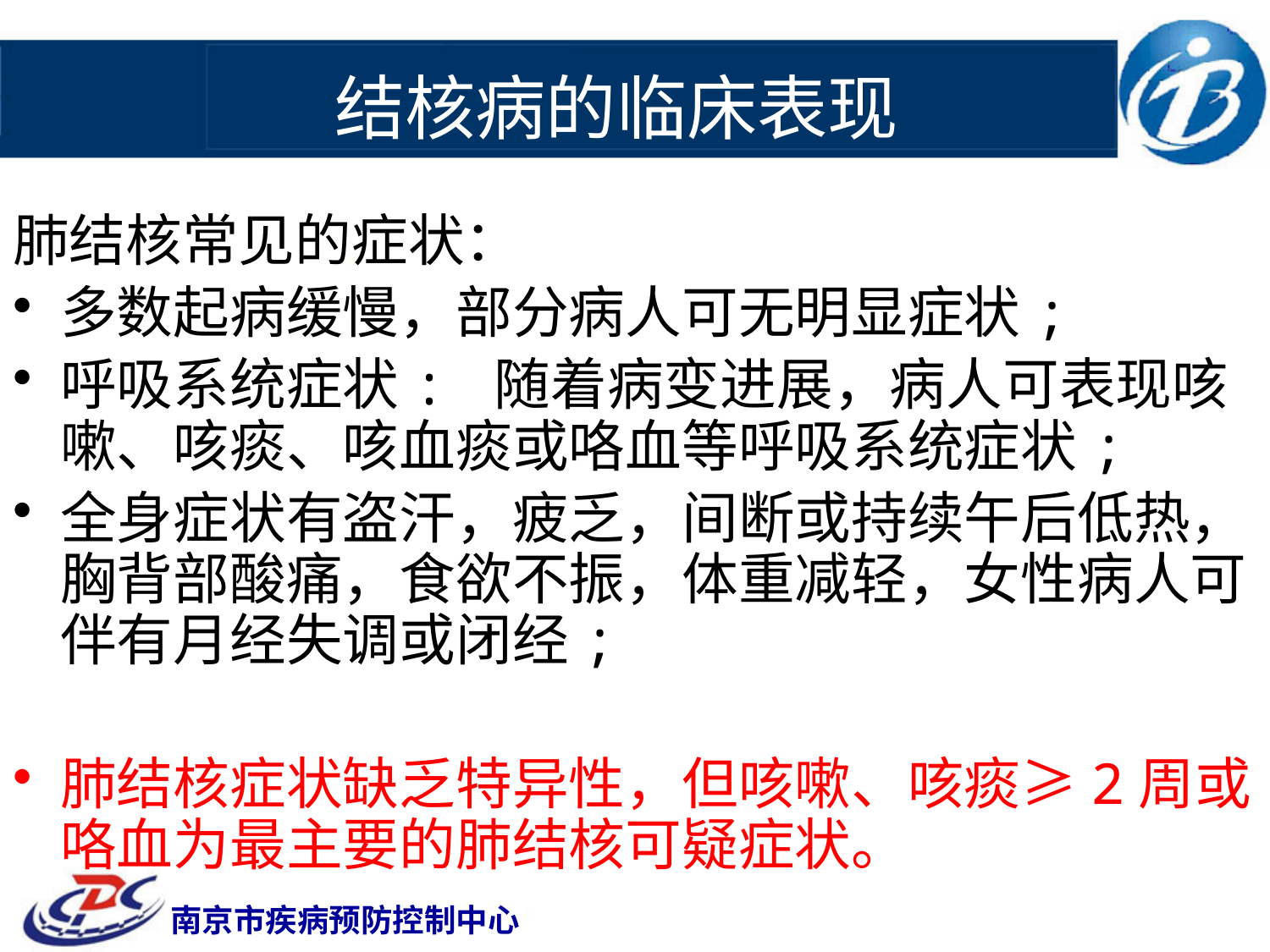

# 结核病的临床表现
肺结核常见的症状：
多数起病缓慢，部分病人可无明显症状;
呼吸系统症状: 随着病变进展，病人可表现咳嗽、咳痰、咳血痰或咯血等呼吸系统症状;
全身症状有盗汗，疲乏，间断或持续午后低热，胸背部酸痛，食欲不振，体重减轻，女性病人可伴有月经失调或闭经;

肺结核症状缺乏特异性，但咳嗽、咳痰≥2周或咯血为最主要的肺结核可疑症状。